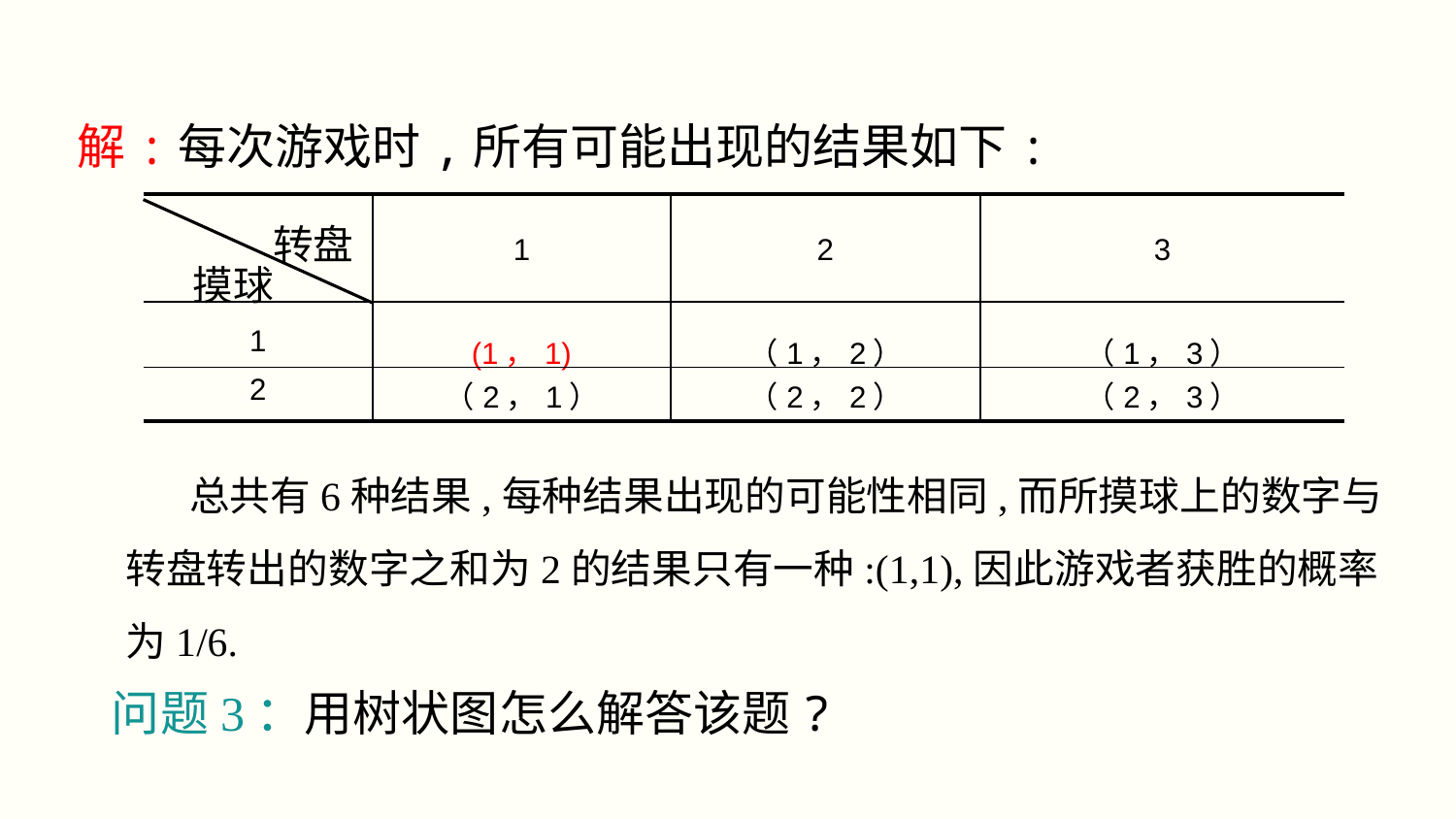

解:每次游戏时,所有可能出现的结果如下:
|  | 1 | 2 | 3 |
| --- | --- | --- | --- |
| 1 | (1，1) | （1，2） | （1，3） |
| 2 | （2，1） | （2，2） | （2，3） |

转盘
摸球
      总共有6种结果,每种结果出现的可能性相同,而所摸球上的数字与转盘转出的数字之和为2的结果只有一种:(1,1),因此游戏者获胜的概率为1/6.
问题3：用树状图怎么解答该题?